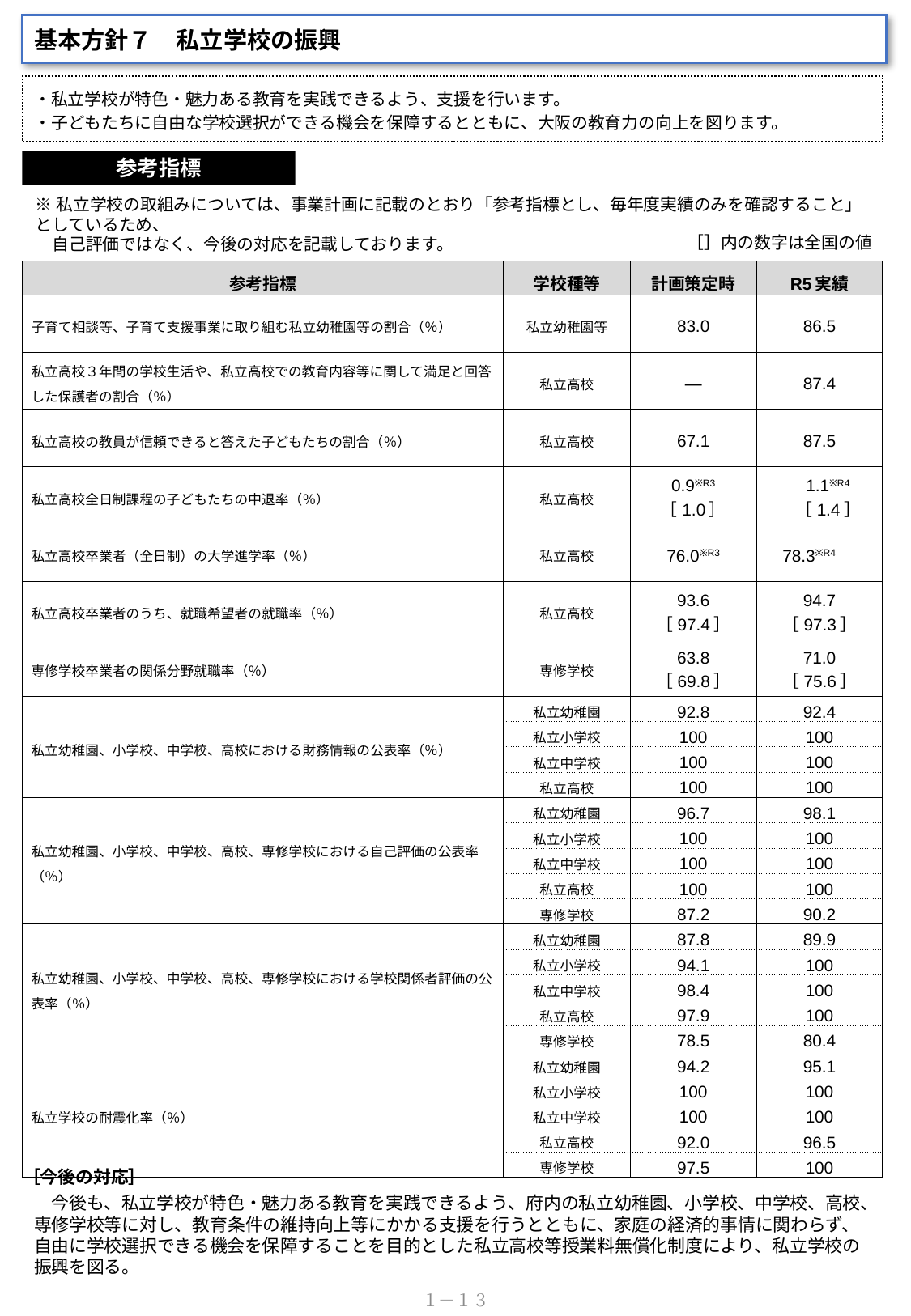

基本方針７　私立学校の振興
・私立学校が特色・魅力ある教育を実践できるよう、支援を行います。
・子どもたちに自由な学校選択ができる機会を保障するとともに、大阪の教育力の向上を図ります。
参考指標
※私立学校の取組みについては、事業計画に記載のとおり「参考指標とし、毎年度実績のみを確認すること」としているため、
　自己評価ではなく、今後の対応を記載しております。
［］内の数字は全国の値
| 参考指標 | 学校種等 | 計画策定時 | R5実績 |
| --- | --- | --- | --- |
| 子育て相談等、子育て支援事業に取り組む私立幼稚園等の割合（％） | 私立幼稚園等 | 83.0 | 86.5 |
| 私立高校３年間の学校生活や、私立高校での教育内容等に関して満足と回答した保護者の割合（％） | 私立高校 | ― | 87.4 |
| 私立高校の教員が信頼できると答えた子どもたちの割合（％） | 私立高校 | 67.1 | 87.5 |
| 私立高校全日制課程の子どもたちの中退率（％） | 私立高校 | 0.9※R3 ［1.0］ | 1.1※R4 ［1.4］ |
| 私立高校卒業者（全日制）の大学進学率（％） | 私立高校 | 76.0※R3 | 78.3※R4 |
| 私立高校卒業者のうち、就職希望者の就職率（％） | 私立高校 | 93.6 ［97.4］ | 94.7 ［97.3］ |
| 専修学校卒業者の関係分野就職率（％） | 専修学校 | 63.8 ［69.8］ | 71.0 ［75.6］ |
| 私立幼稚園、小学校、中学校、高校における財務情報の公表率（％） | 私立幼稚園 | 92.8 | 92.4 |
|  | 私立小学校 | 100 | 100 |
|  | 私立中学校 | 100 | 100 |
|  | 私立高校 | 100 | 100 |
| 私立幼稚園、小学校、中学校、高校、専修学校における自己評価の公表率（％） | 私立幼稚園 | 96.7 | 98.1 |
|  | 私立小学校 | 100 | 100 |
|  | 私立中学校 | 100 | 100 |
|  | 私立高校 | 100 | 100 |
|  | 専修学校 | 87.2 | 90.2 |
| 私立幼稚園、小学校、中学校、高校、専修学校における学校関係者評価の公表率（％） | 私立幼稚園 | 87.8 | 89.9 |
|  | 私立小学校 | 94.1 | 100 |
|  | 私立中学校 | 98.4 | 100 |
|  | 私立高校 | 97.9 | 100 |
|  | 専修学校 | 78.5 | 80.4 |
| 私立学校の耐震化率（％） | 私立幼稚園 | 94.2 | 95.1 |
|  | 私立小学校 | 100 | 100 |
|  | 私立中学校 | 100 | 100 |
|  | 私立高校 | 92.0 | 96.5 |
|  | 専修学校 | 97.5 | 100 |
［今後の対応］
　今後も、私立学校が特色・魅力ある教育を実践できるよう、府内の私立幼稚園、小学校、中学校、高校、専修学校等に対し、教育条件の維持向上等にかかる支援を行うとともに、家庭の経済的事情に関わらず、自由に学校選択できる機会を保障することを目的とした私立高校等授業料無償化制度により、私立学校の振興を図る。
１－１３